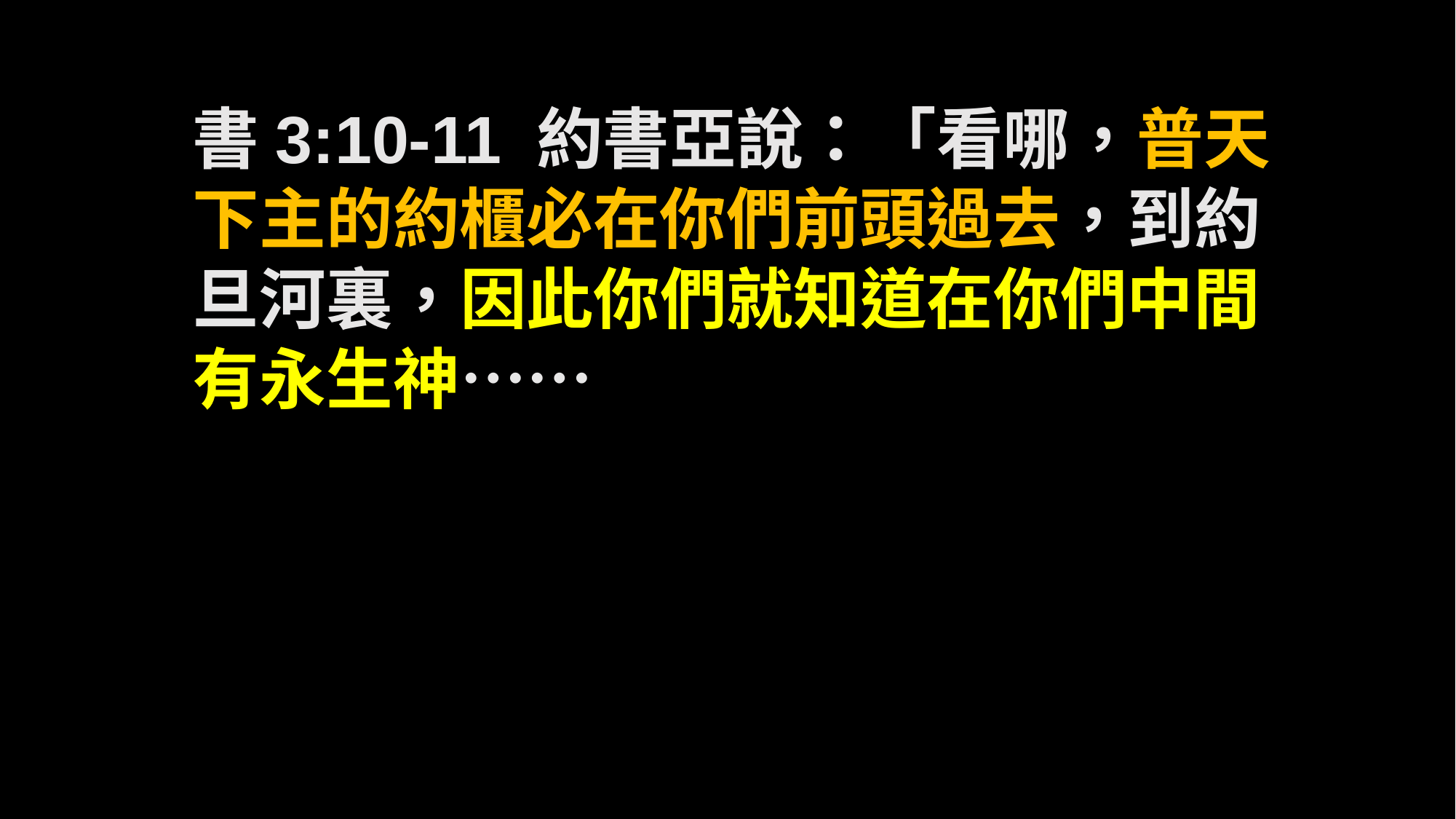

書3:10-11 約書亞說：「看哪，普天下主的約櫃必在你們前頭過去，到約旦河裏，因此你們就知道在你們中間有永生神……